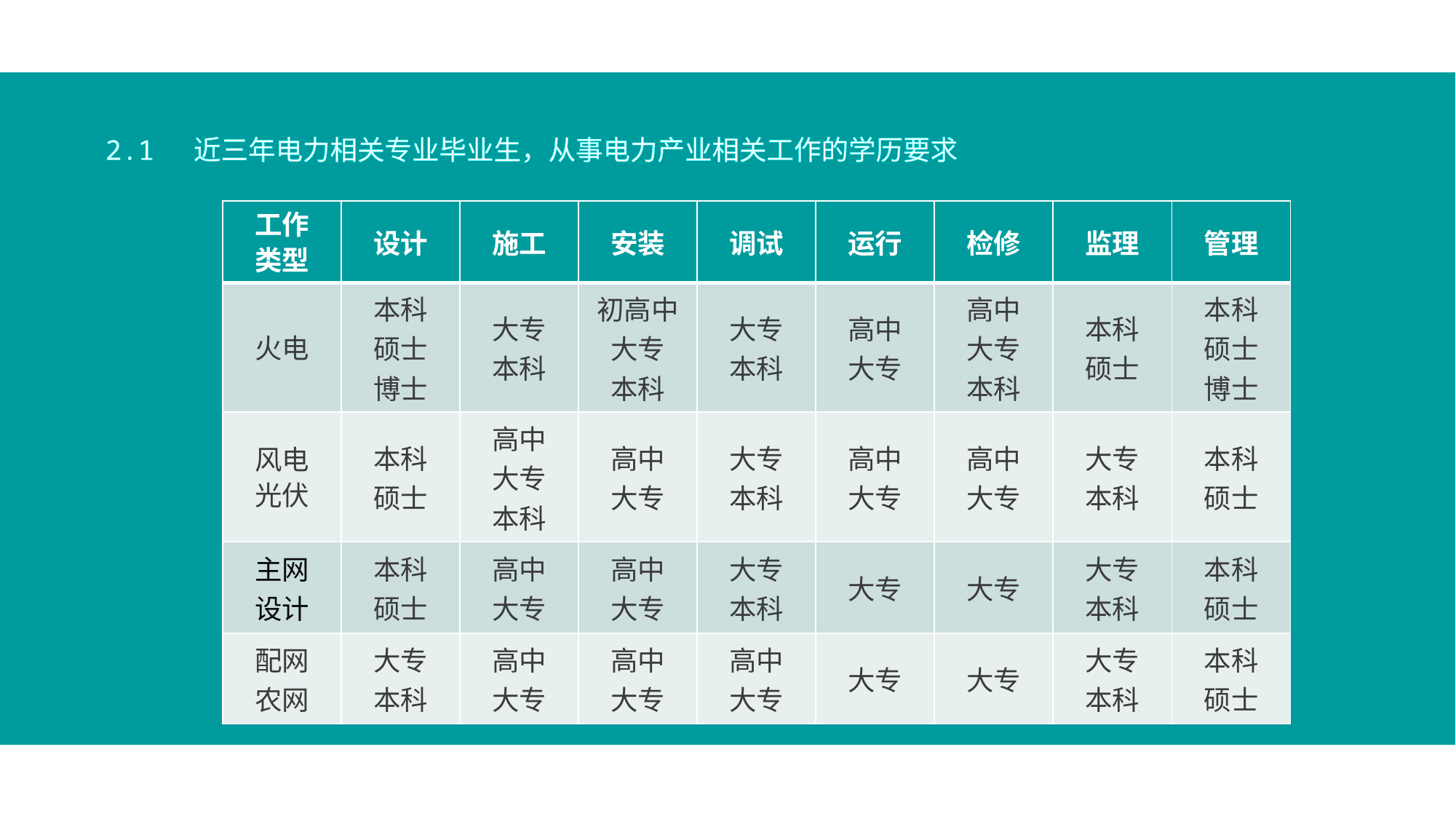

2.1  近三年电力相关专业毕业生，从事电力产业相关工作的学历要求
| 工作 类型 | 设计 | 施工 | 安装 | 调试 | 运行 | 检修 | 监理 | 管理 |
| --- | --- | --- | --- | --- | --- | --- | --- | --- |
| 火电 | 本科 硕士 博士 | 大专 本科 | 初高中 大专 本科 | 大专 本科 | 高中 大专 | 高中 大专 本科 | 本科 硕士 | 本科 硕士 博士 |
| 风电 光伏 | 本科 硕士 | 高中 大专 本科 | 高中 大专 | 大专 本科 | 高中 大专 | 高中 大专 | 大专 本科 | 本科 硕士 |
| 主网 设计 | 本科 硕士 | 高中 大专 | 高中 大专 | 大专 本科 | 大专 | 大专 | 大专 本科 | 本科 硕士 |
| 配网 农网 | 大专 本科 | 高中 大专 | 高中 大专 | 高中 大专 | 大专 | 大专 | 大专 本科 | 本科 硕士 |